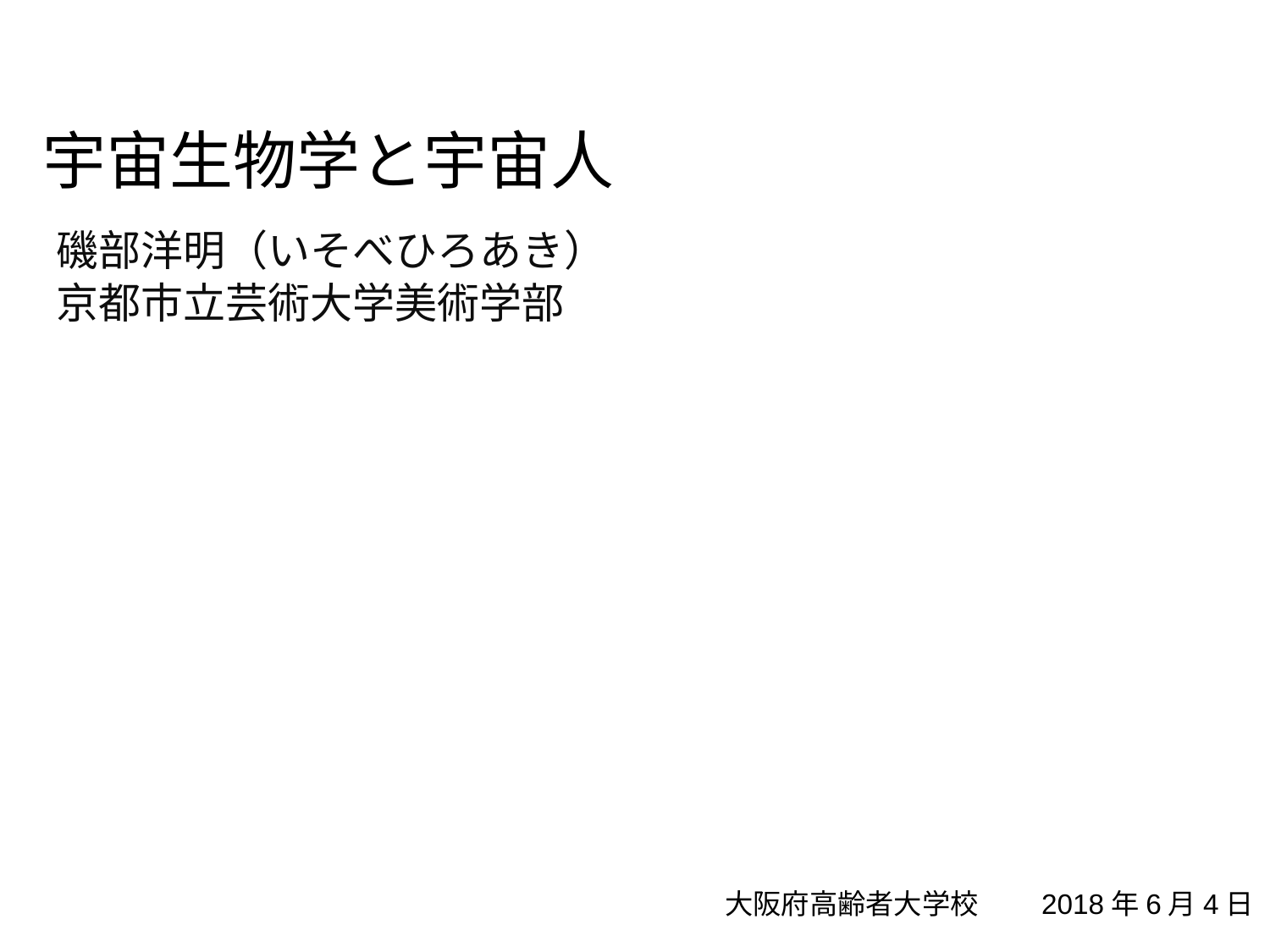

# 宇宙生物学と宇宙人
磯部洋明（いそべひろあき）
京都市立芸術大学美術学部
大阪府高齢者大学校　　2018年6月4日